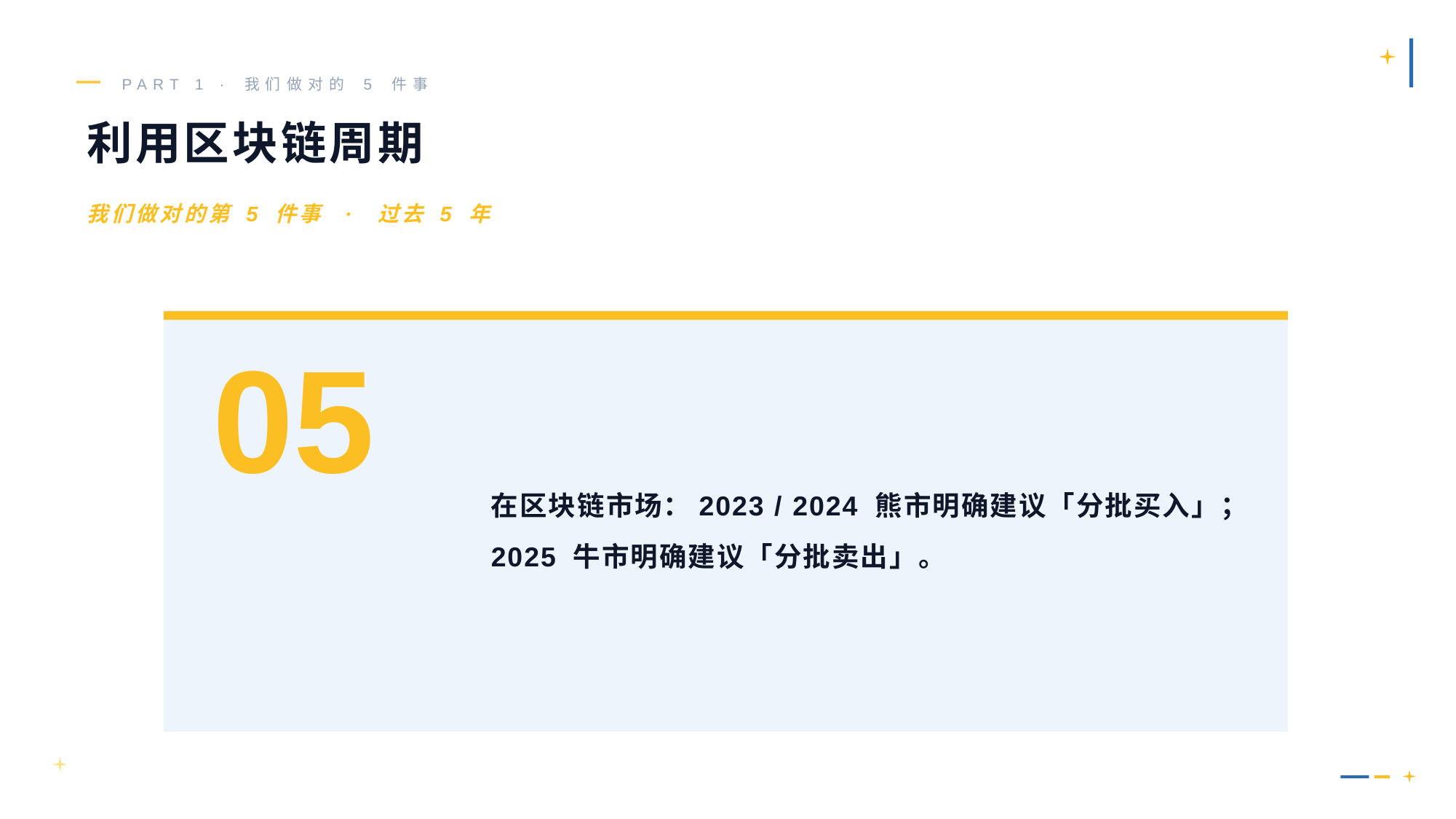

PART 1 · 我们做对的 5 件事

利用区块链周期
我们做对的第 5 件事  ·  过去 5 年

05
在区块链市场：2023 / 2024 熊市明确建议「分批买入」；2025 牛市明确建议「分批卖出」。